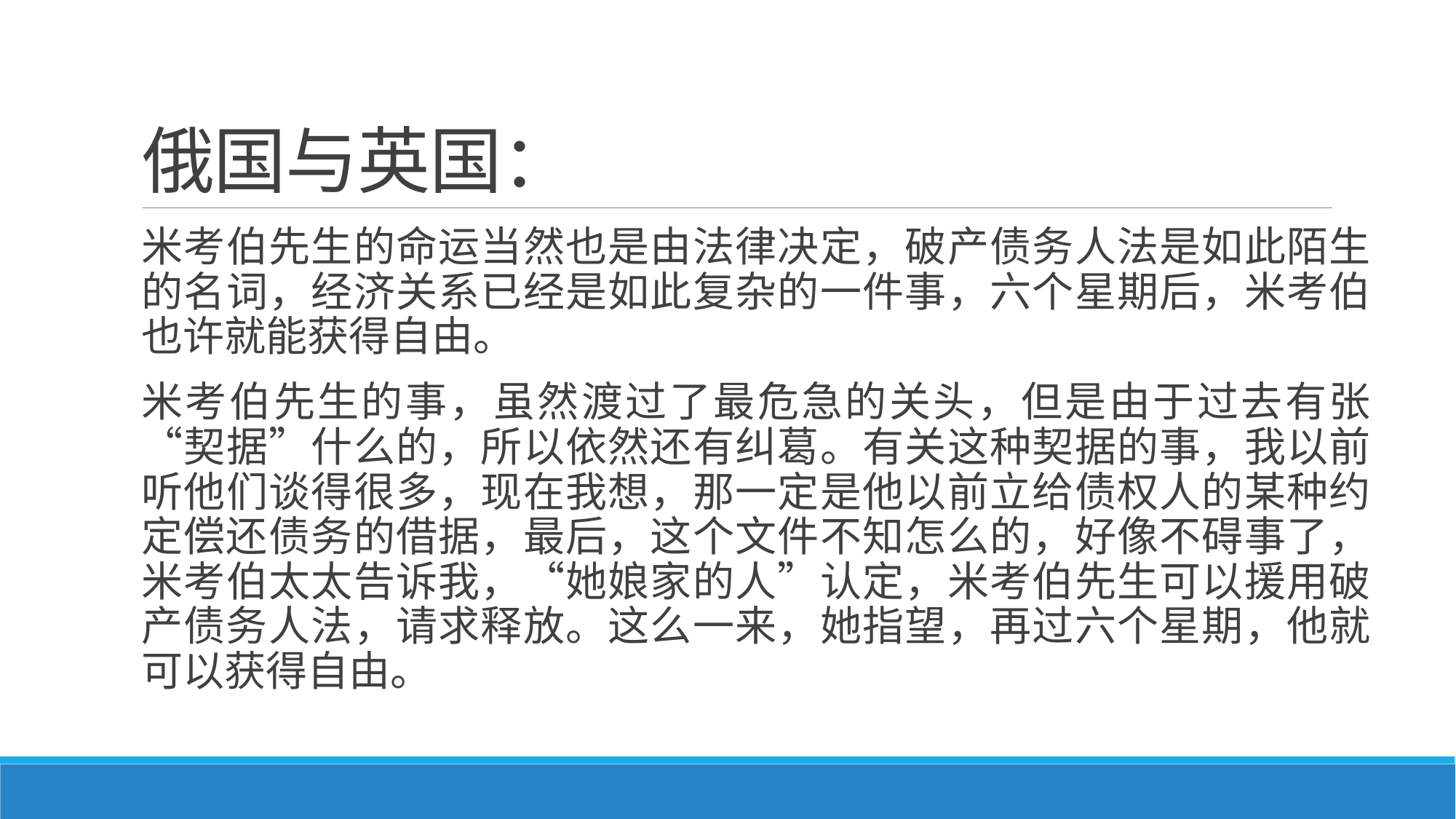

# 俄国与英国：
米考伯先生的命运当然也是由法律决定，破产债务人法是如此陌生的名词，经济关系已经是如此复杂的一件事，六个星期后，米考伯也许就能获得自由。
米考伯先生的事，虽然渡过了最危急的关头，但是由于过去有张“契据”什么的，所以依然还有纠葛。有关这种契据的事，我以前听他们谈得很多，现在我想，那一定是他以前立给债权人的某种约定偿还债务的借据，最后，这个文件不知怎么的，好像不碍事了，米考伯太太告诉我，“她娘家的人”认定，米考伯先生可以援用破产债务人法，请求释放。这么一来，她指望，再过六个星期，他就可以获得自由。